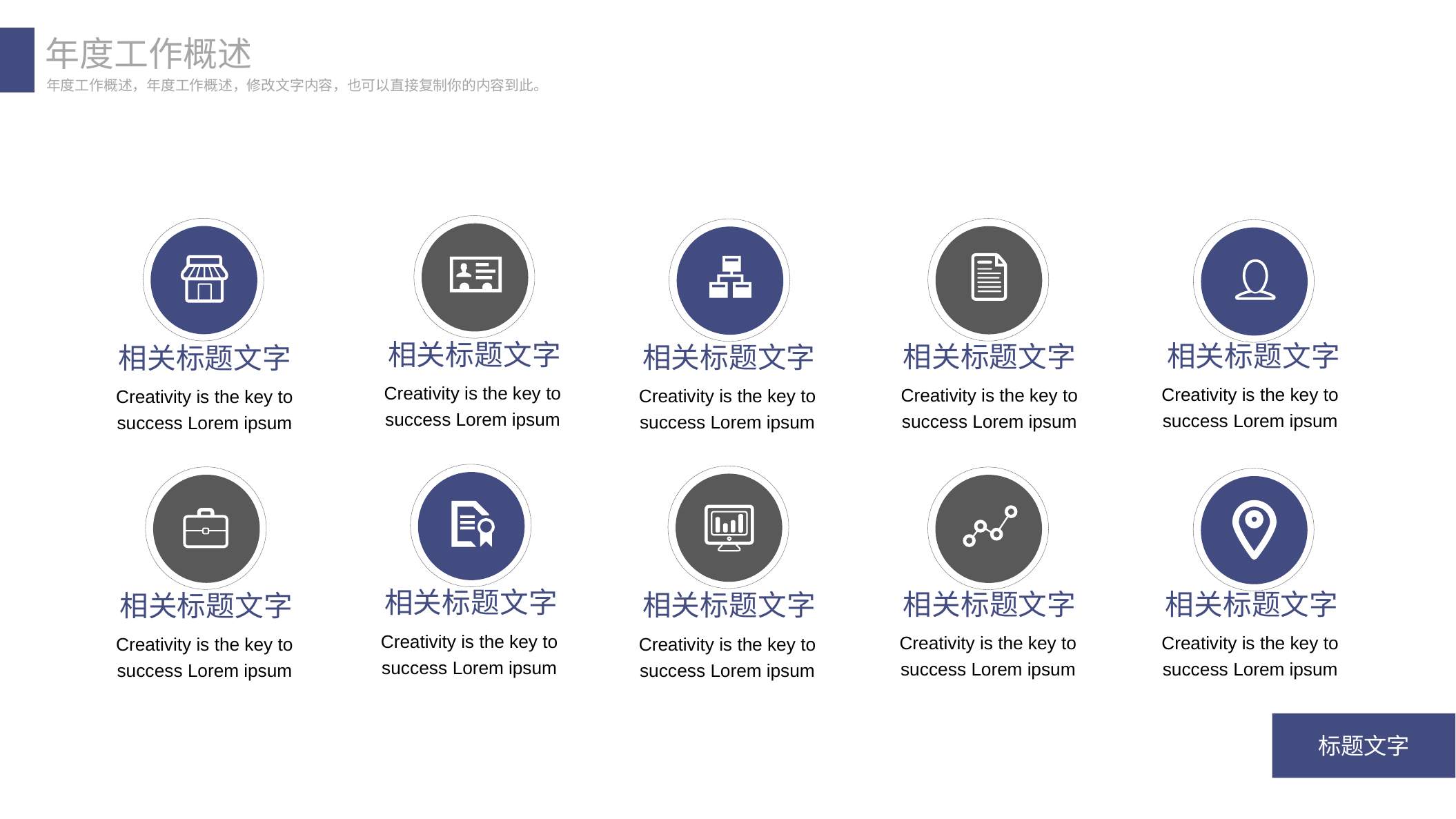

年度工作概述
年度工作概述，年度工作概述，修改文字内容，也可以直接复制你的内容到此。

相关标题文字
Creativity is the key to success Lorem ipsum

相关标题文字
Creativity is the key to success Lorem ipsum

相关标题文字
Creativity is the key to success Lorem ipsum

相关标题文字
Creativity is the key to success Lorem ipsum

相关标题文字
Creativity is the key to success Lorem ipsum

相关标题文字
Creativity is the key to success Lorem ipsum

相关标题文字
Creativity is the key to success Lorem ipsum

相关标题文字
Creativity is the key to success Lorem ipsum

相关标题文字
Creativity is the key to success Lorem ipsum

相关标题文字
Creativity is the key to success Lorem ipsum

标题文字